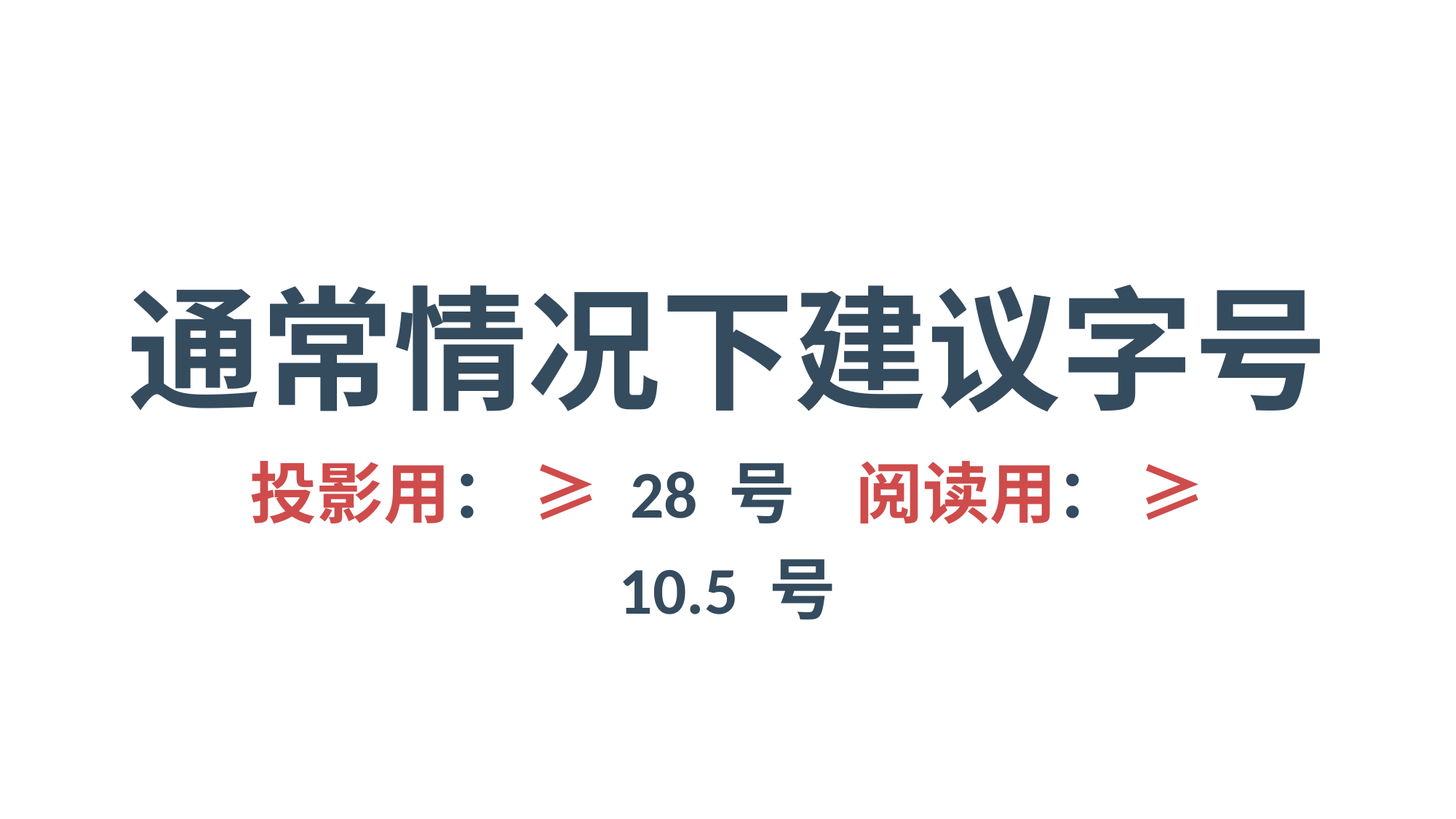

通常情况下建议字号
投影用： ≥ 28 号    阅读用： ≥ 10.5 号